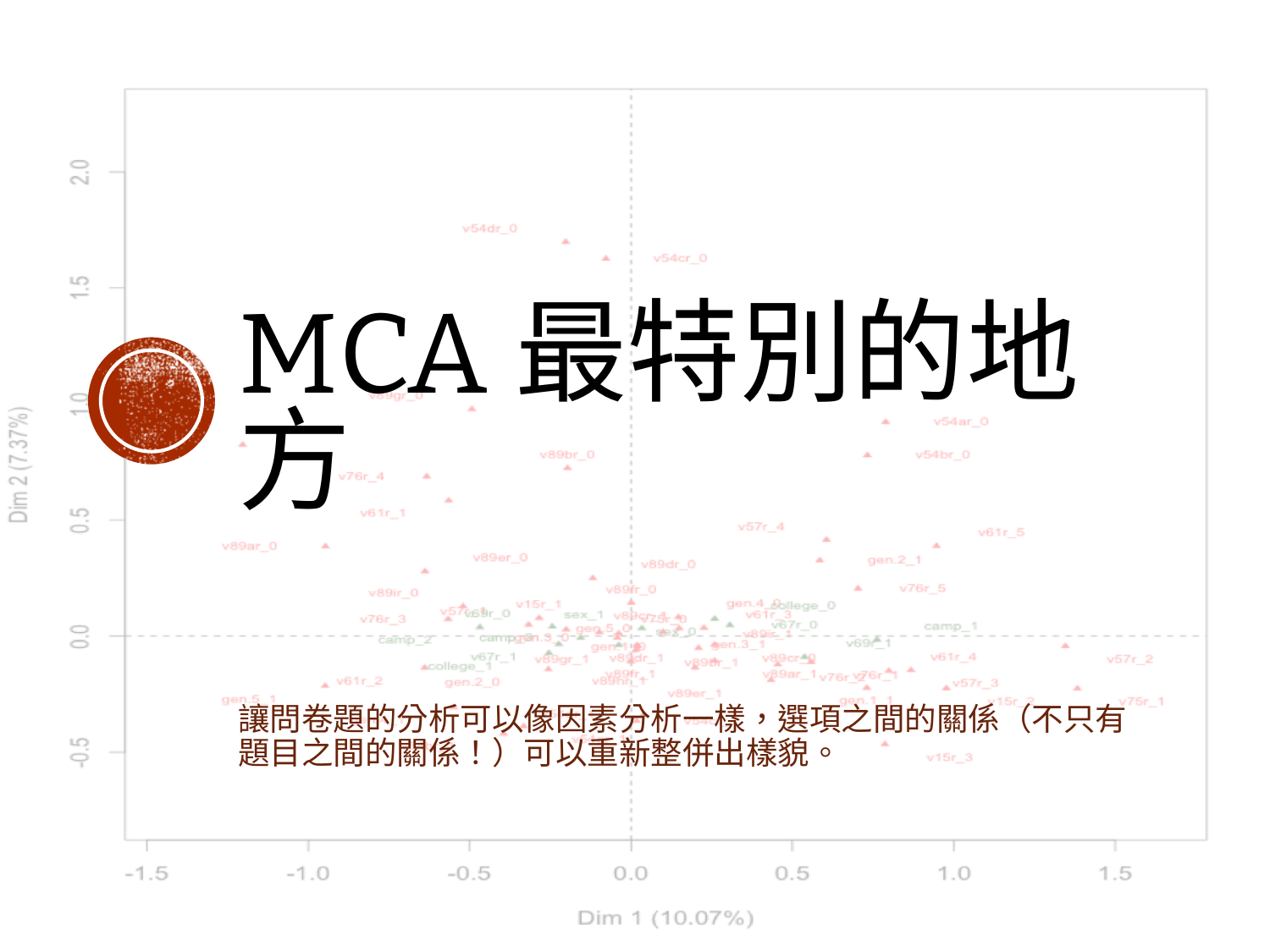

# MCA最特別的地方
讓問卷題的分析可以像因素分析一樣，選項之間的關係（不只有題目之間的關係！）可以重新整併出樣貌。